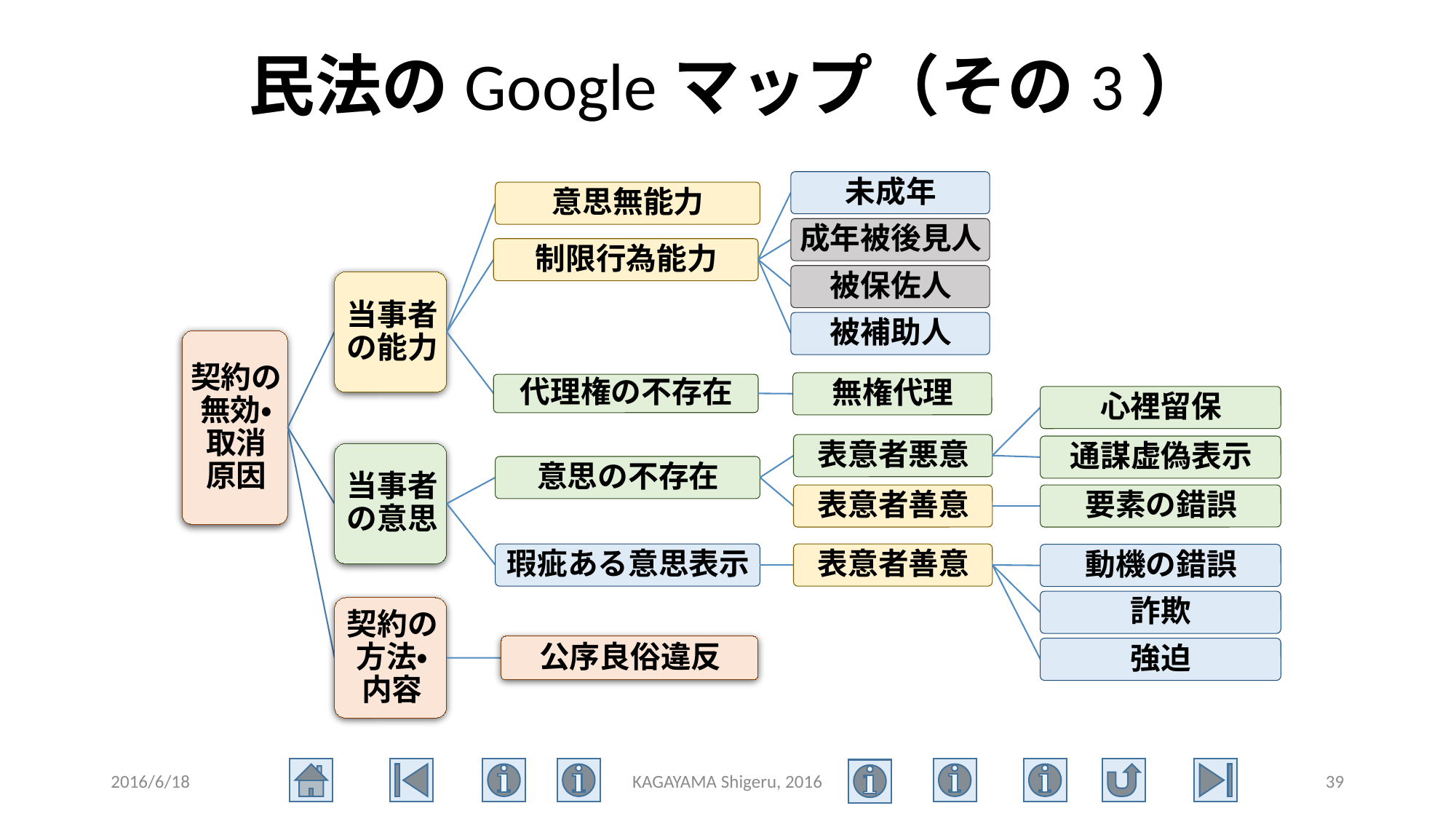

# 民法のGoogleマップ（その3）
契約の
無効・
取消
原因

当事者
の能力

意思無能力

制限行為能力

未成年

成年被後見人

被保佐人

被補助人

代理権の不存在

無権代理

当事者
の意思

意思の不存在

表意者悪意

心裡留保

通謀虚偽表示

表意者善意

要素の錯誤

瑕疵ある意思表示

表意者善意

動機の錯誤

詐欺

強迫

契約の方法・
内容

公序良俗違反
2016/6/18
KAGAYAMA Shigeru, 2016
39